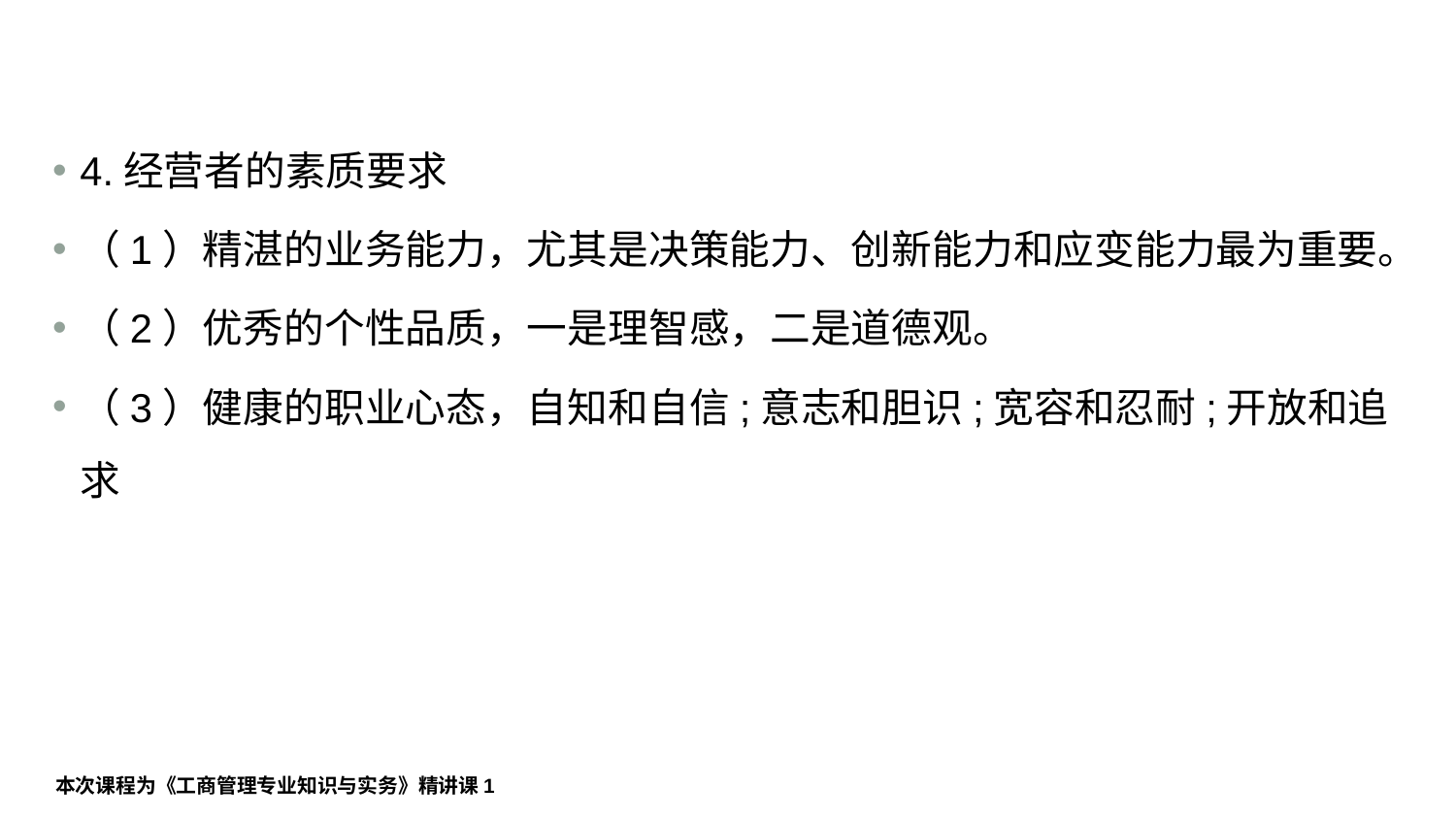

#
4.经营者的素质要求
（1）精湛的业务能力，尤其是决策能力、创新能力和应变能力最为重要。
（2）优秀的个性品质，一是理智感，二是道德观。
（3）健康的职业心态，自知和自信;意志和胆识;宽容和忍耐;开放和追求